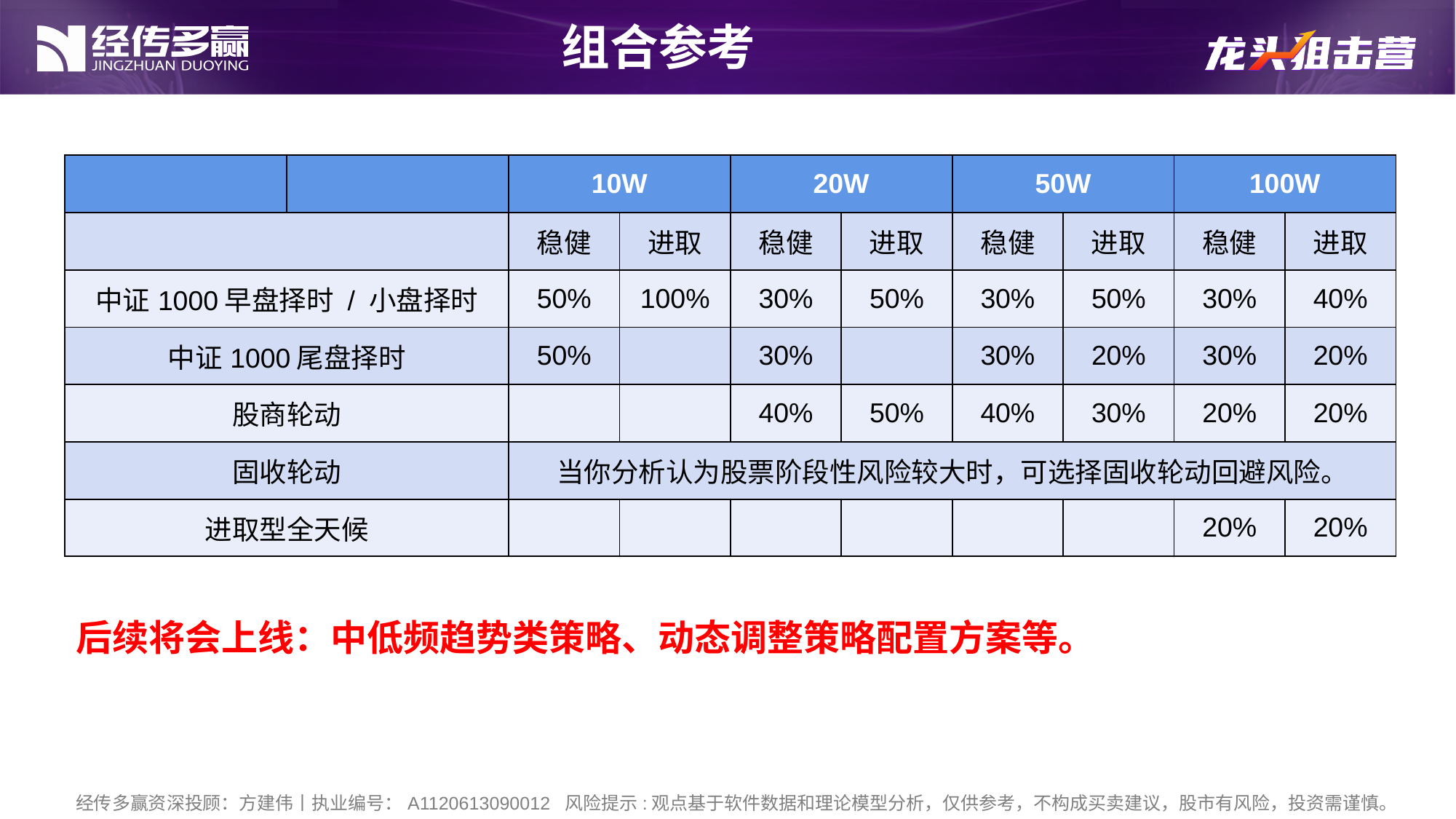

组合参考
|  |  | 10W |  | 20W |  | 50W |  | 100W |  |
| --- | --- | --- | --- | --- | --- | --- | --- | --- | --- |
|  |  | 稳健 | 进取 | 稳健 | 进取 | 稳健 | 进取 | 稳健 | 进取 |
| 中证1000早盘择时 / 小盘择时 |  | 50% | 100% | 30% | 50% | 30% | 50% | 30% | 40% |
| 中证1000尾盘择时 |  | 50% |  | 30% |  | 30% | 20% | 30% | 20% |
| 股商轮动 |  |  |  | 40% | 50% | 40% | 30% | 20% | 20% |
| 固收轮动 |  | 当你分析认为股票阶段性风险较大时，可选择固收轮动回避风险。 |  |  |  |  |  |  |  |
| 进取型全天候 |  |  |  |  |  |  |  | 20% | 20% |
后续将会上线：中低频趋势类策略、动态调整策略配置方案等。